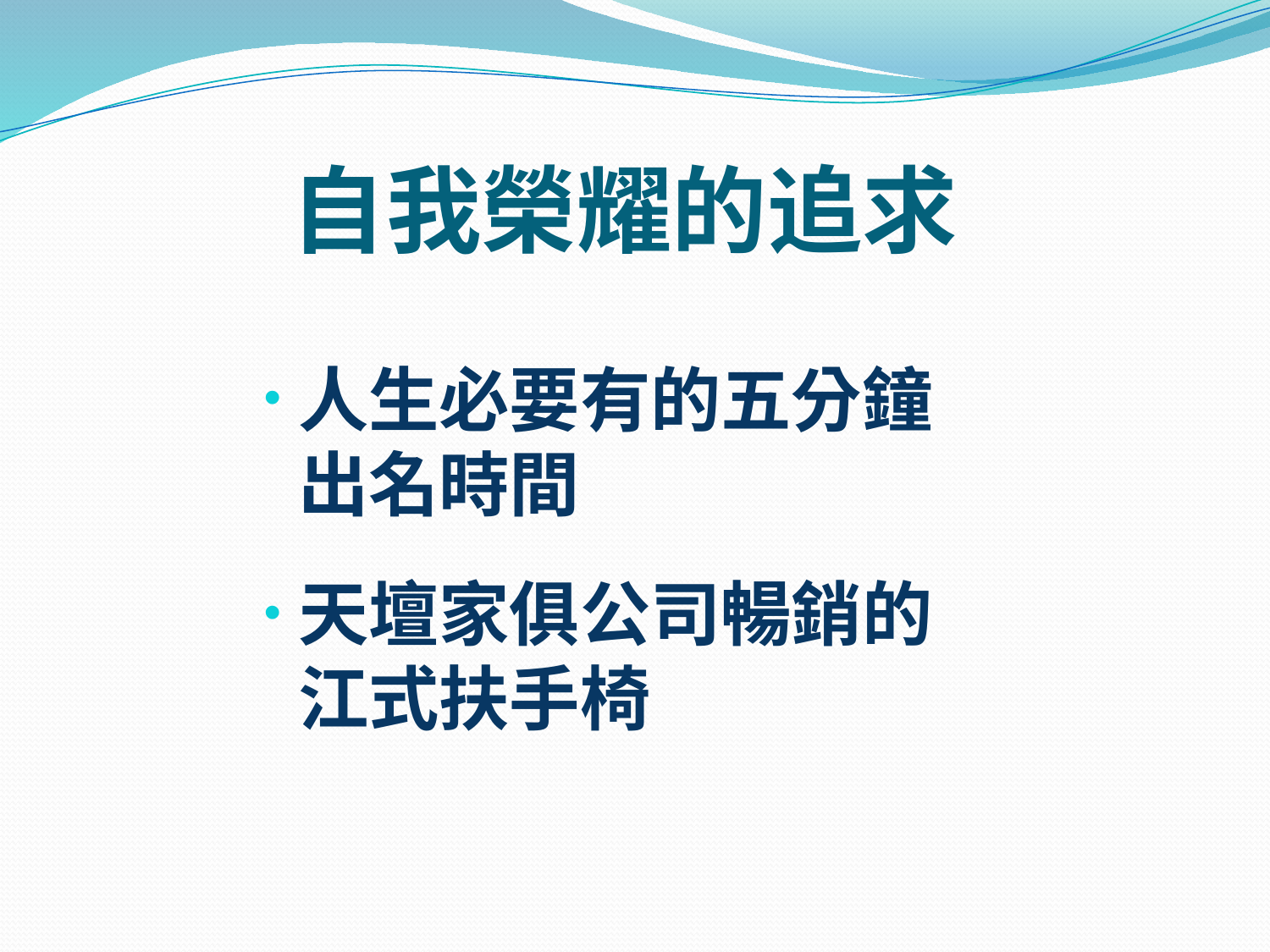

# 自我榮耀的追求
人生必要有的五分鐘出名時間

天壇家俱公司暢銷的江式扶手椅